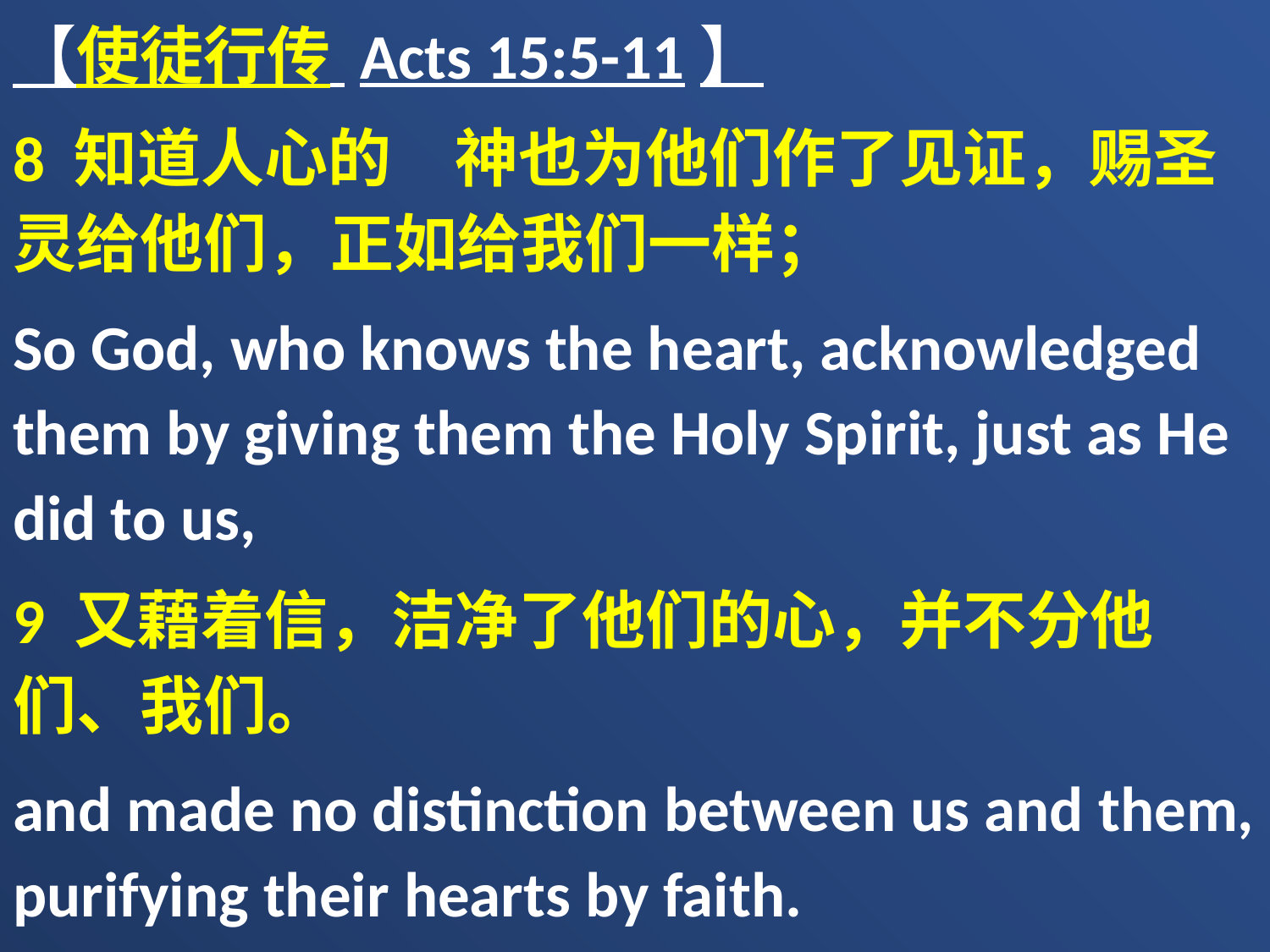

【使徒行传 Acts 15:5-11】
8 知道人心的　神也为他们作了见证，赐圣灵给他们，正如给我们一样；
So God, who knows the heart, acknowledged them by giving them the Holy Spirit, just as He did to us,
9 又藉着信，洁净了他们的心，并不分他们、我们。
and made no distinction between us and them, purifying their hearts by faith.